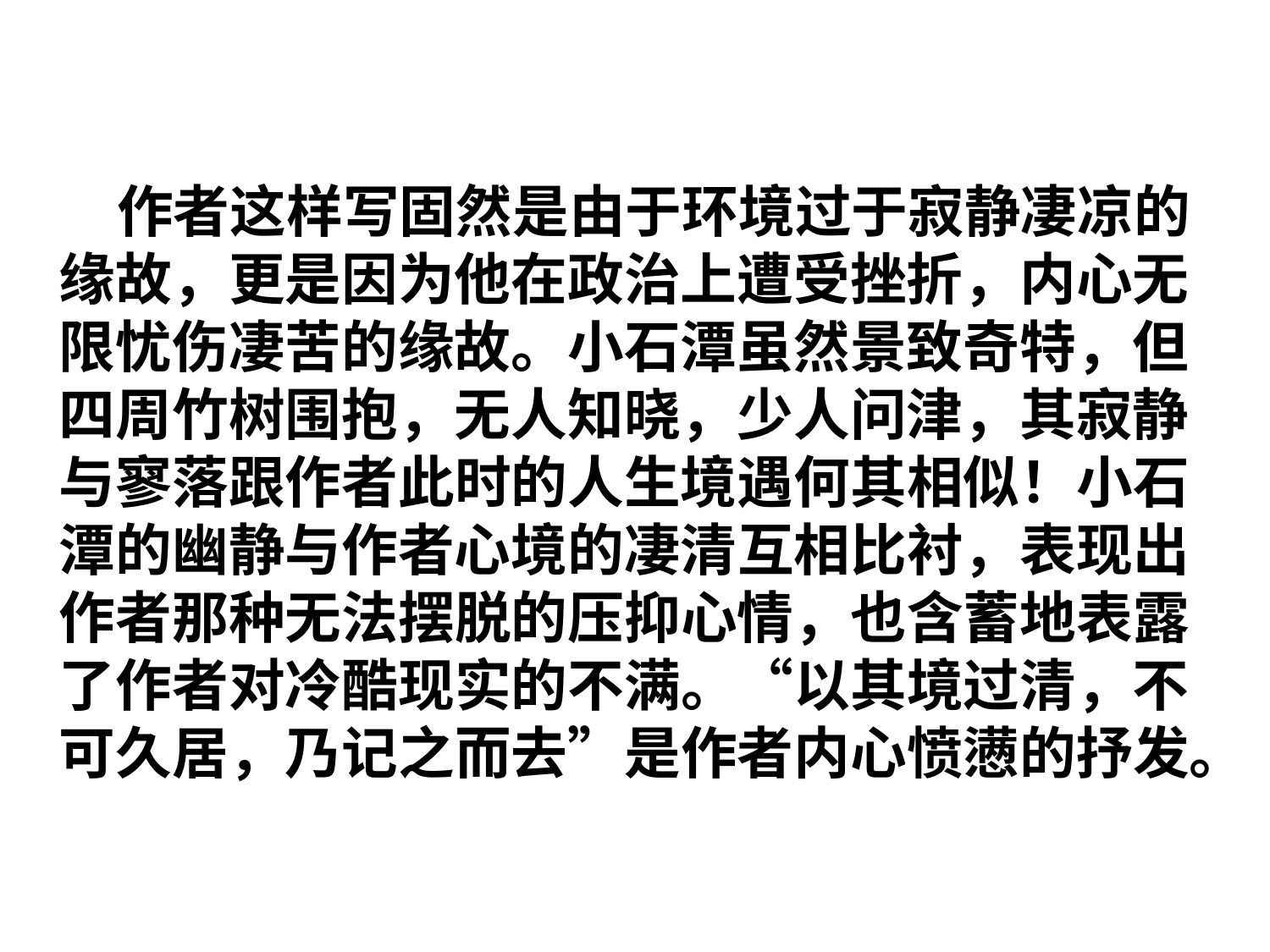

作者这样写固然是由于环境过于寂静凄凉的缘故，更是因为他在政治上遭受挫折，内心无限忧伤凄苦的缘故。小石潭虽然景致奇特，但四周竹树围抱，无人知晓，少人问津，其寂静与寥落跟作者此时的人生境遇何其相似！小石潭的幽静与作者心境的凄清互相比衬，表现出作者那种无法摆脱的压抑心情，也含蓄地表露了作者对冷酷现实的不满。“以其境过清，不可久居，乃记之而去”是作者内心愤懑的抒发。